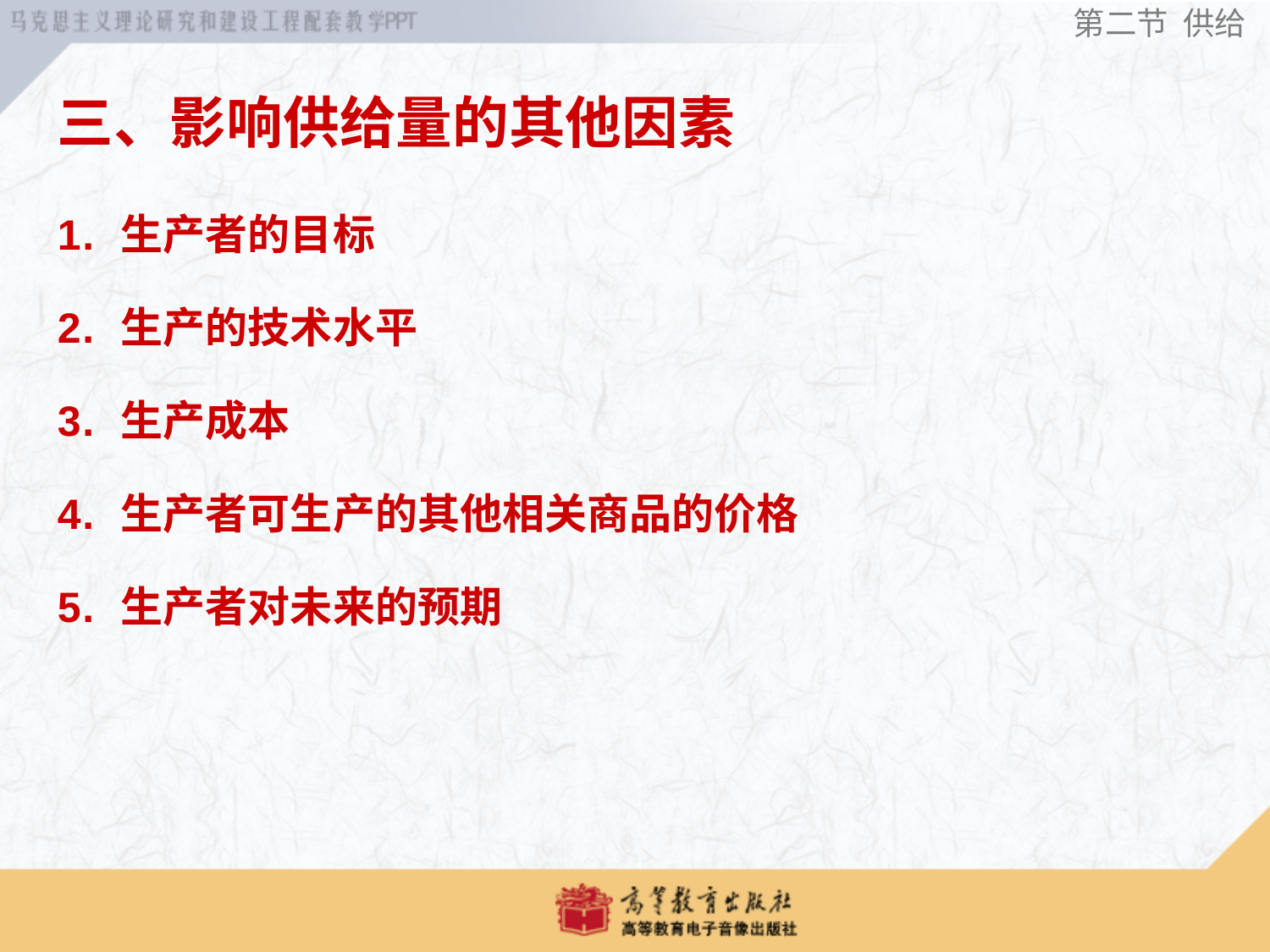

第二节  供给
三、影响供给量的其他因素
# 生产者的目标
生产的技术水平
生产成本
生产者可生产的其他相关商品的价格
生产者对未来的预期